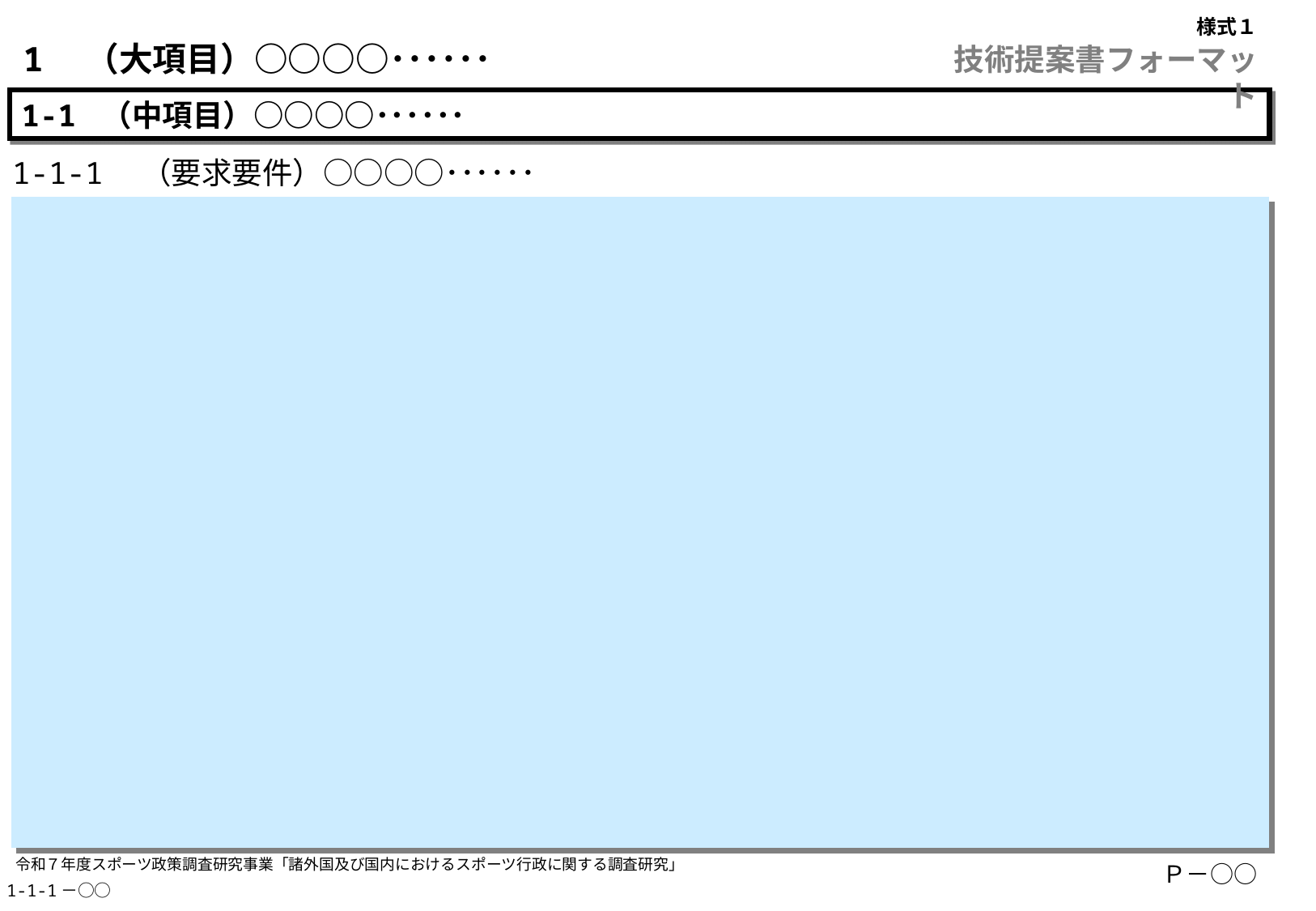

様式１
# 1　（大項目）○○○○･･････
技術提案書フォーマット
1-1 （中項目）○○○○･･････
1-1-1　（要求要件）○○○○･･････

令和７年度スポーツ政策調査研究事業「諸外国及び国内におけるスポーツ行政に関する調査研究」
Ｐ－○○
1-1-1－○○